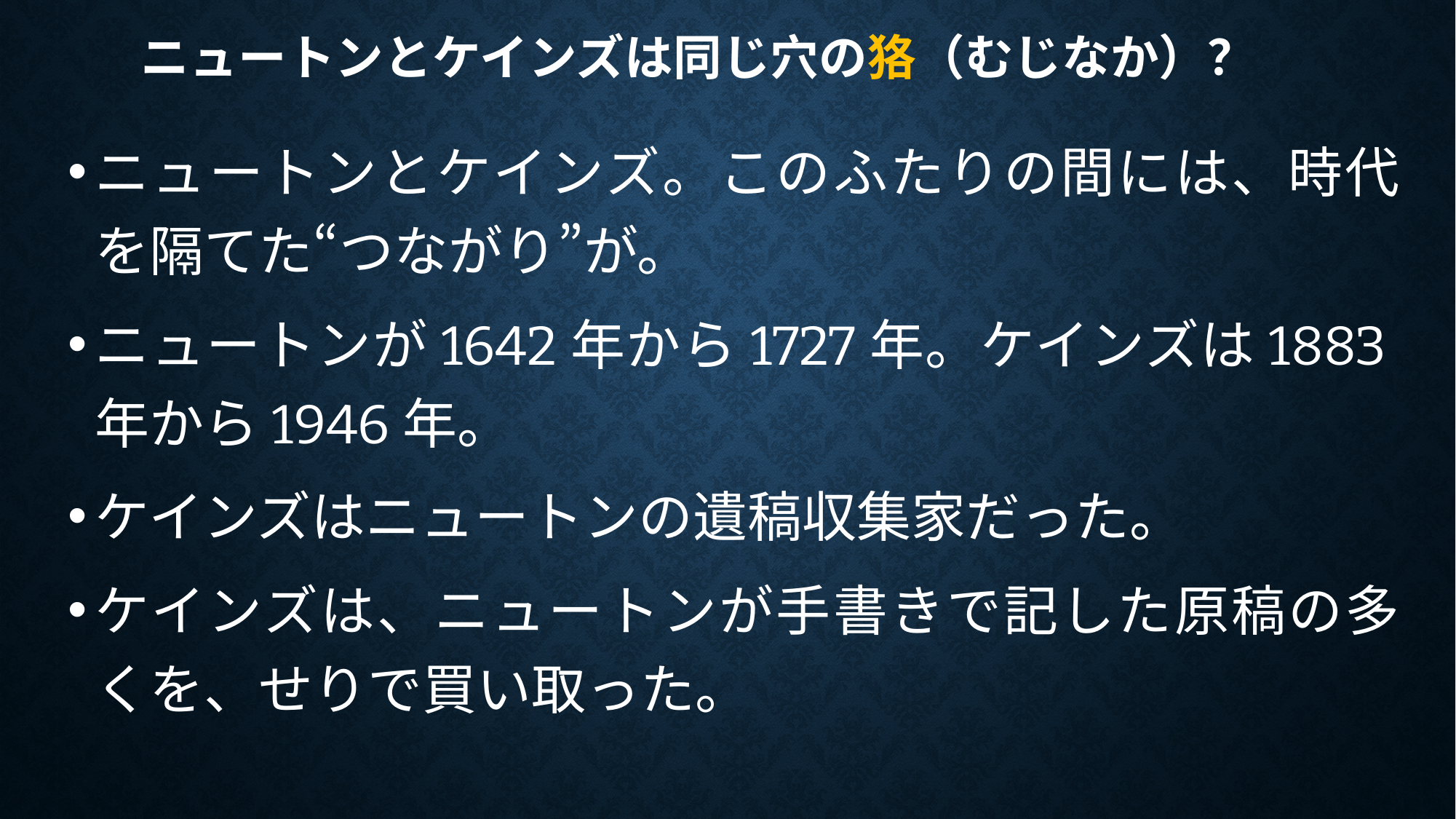

ニュートンとケインズは同じ穴の狢（むじなか）？
ニュートンとケインズ。このふたりの間には、時代を隔てた“つながり”が。
ニュートンが1642年から1727年。ケインズは1883年から1946年。
ケインズはニュートンの遺稿収集家だった。
ケインズは、ニュートンが手書きで記した原稿の多くを、せりで買い取った。